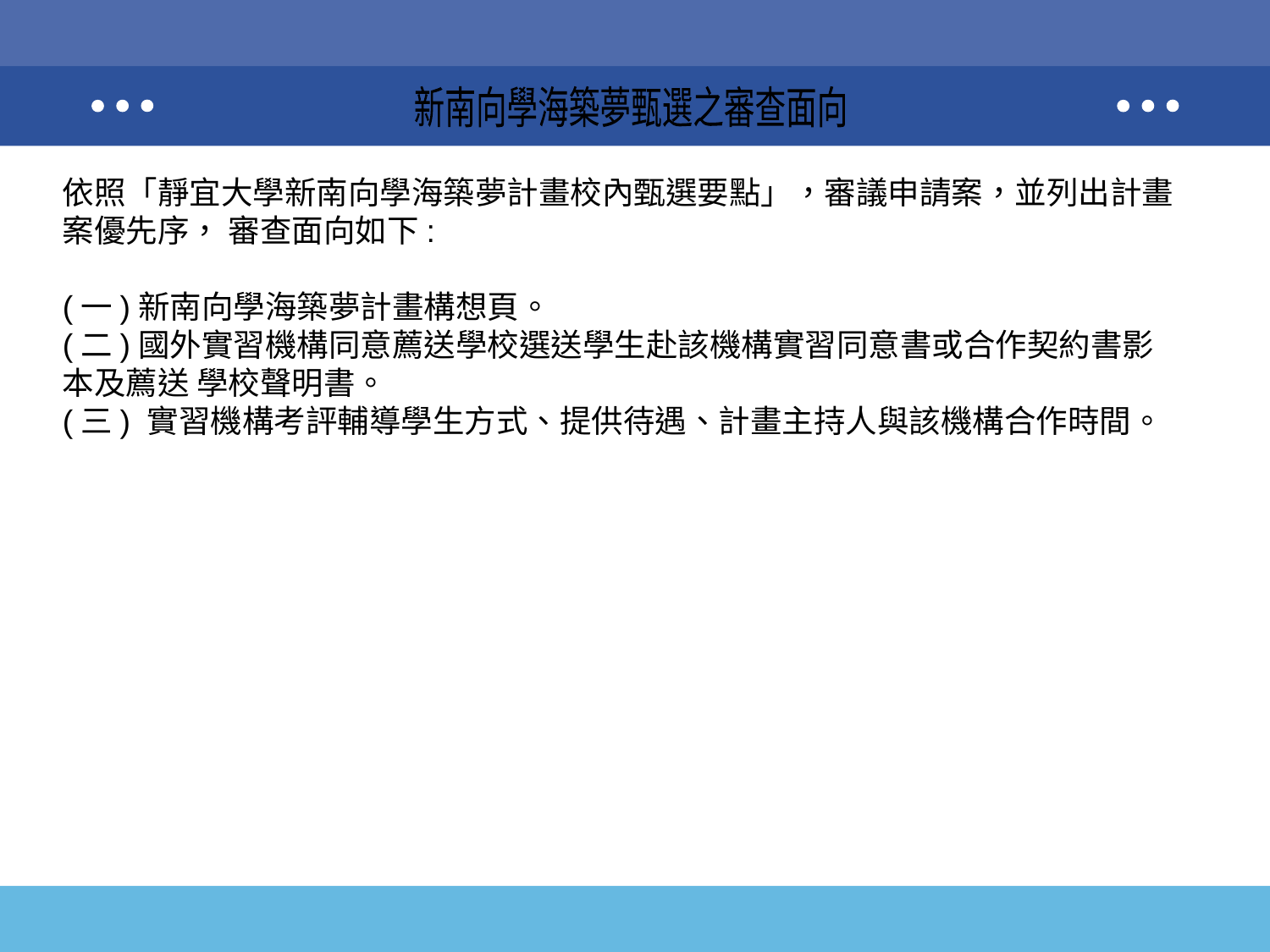

新南向學海築夢甄選之審查面向

依照「靜宜大學新南向學海築夢計畫校內甄選要點」，審議申請案，並列出計畫案優先序， 審查面向如下:

(一)新南向學海築夢計畫構想頁。
(二)國外實習機構同意薦送學校選送學生赴該機構實習同意書或合作契約書影本及薦送 學校聲明書。
(三) 實習機構考評輔導學生方式、提供待遇、計畫主持人與該機構合作時間。